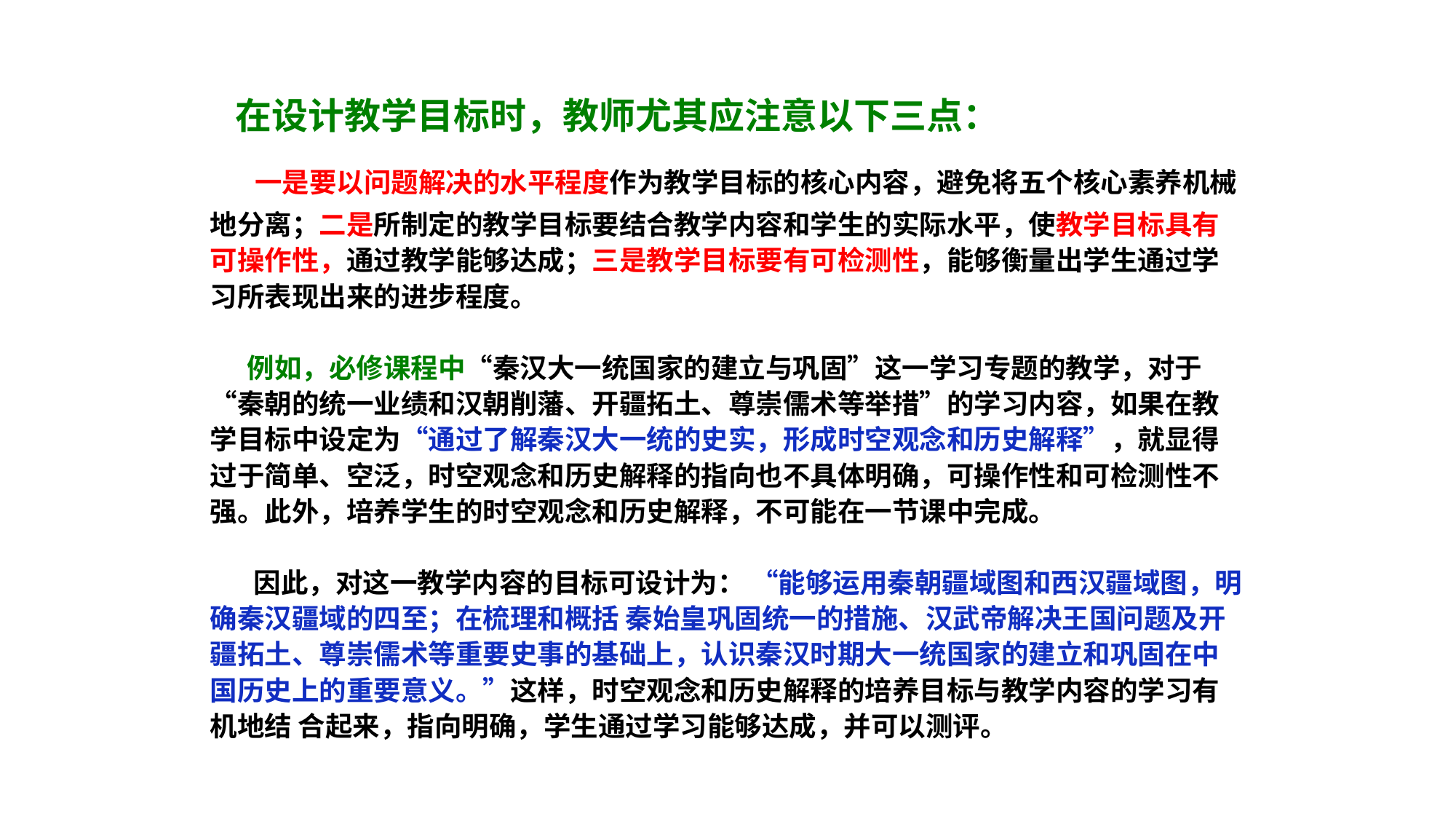

在设计教学目标时，教师尤其应注意以下三点：
     一是要以问题解决的水平程度作为教学目标的核心内容，避免将五个核心素养机械地分离；二是所制定的教学目标要结合教学内容和学生的实际水平，使教学目标具有可操作性，通过教学能够达成；三是教学目标要有可检测性，能够衡量出学生通过学习所表现出来的进步程度。

     例如，必修课程中“秦汉大一统国家的建立与巩固”这一学习专题的教学，对于“秦朝的统一业绩和汉朝削藩、开疆拓土、尊崇儒术等举措”的学习内容，如果在教学目标中设定为“通过了解秦汉大一统的史实，形成时空观念和历史解释”，就显得过于简单、空泛，时空观念和历史解释的指向也不具体明确，可操作性和可检测性不强。此外，培养学生的时空观念和历史解释，不可能在一节课中完成。

      因此，对这一教学内容的目标可设计为： “能够运用秦朝疆域图和西汉疆域图，明确秦汉疆域的四至；在梳理和概括 秦始皇巩固统一的措施、汉武帝解决王国问题及开疆拓土、尊崇儒术等重要史事的基础上，认识秦汉时期大一统国家的建立和巩固在中国历史上的重要意义。”这样，时空观念和历史解释的培养目标与教学内容的学习有机地结 合起来，指向明确，学生通过学习能够达成，并可以测评。